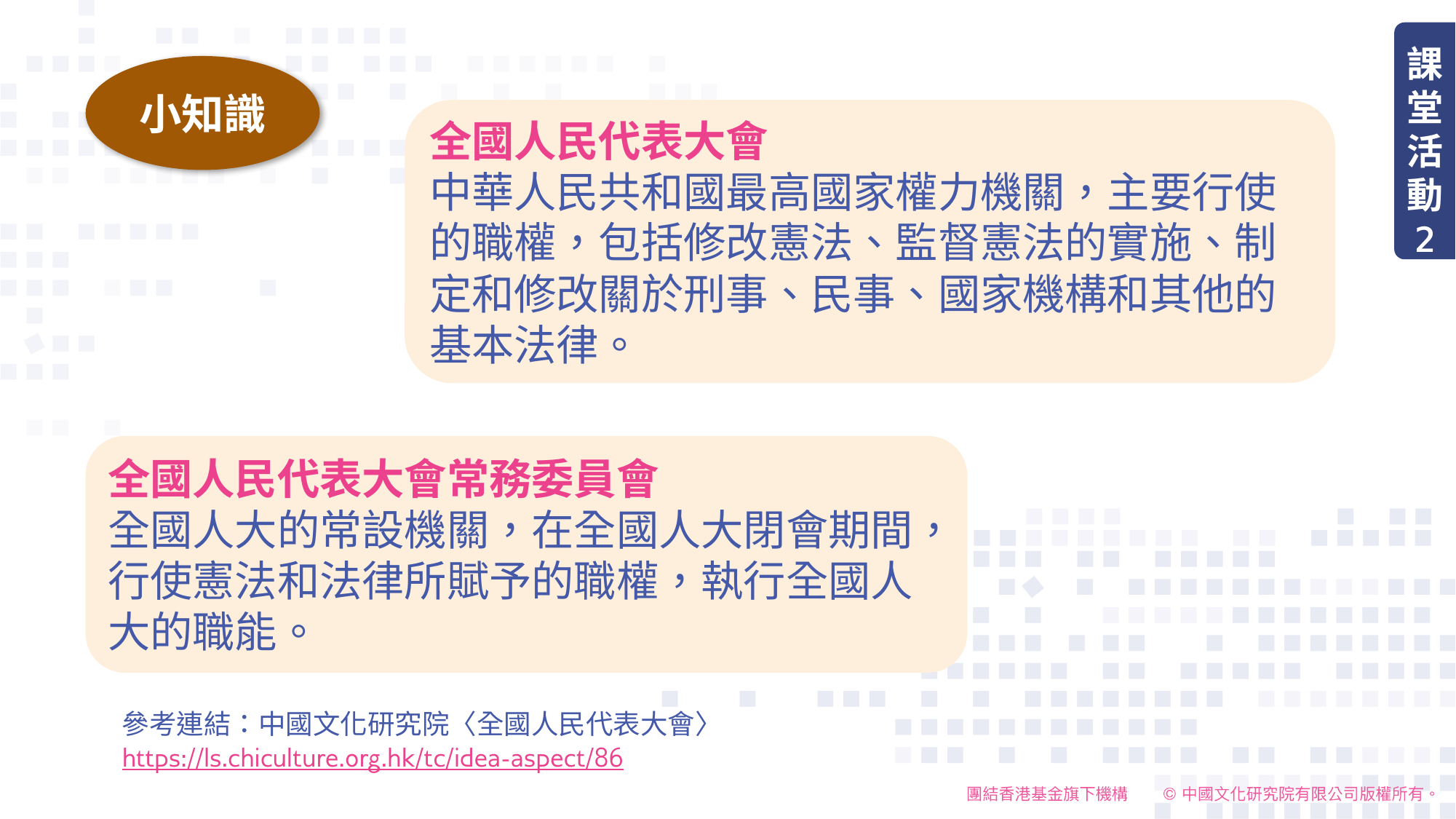

課堂活動
2

小知識
全國人民代表大會
中華人民共和國最高國家權力機關，主要行使的職權，包括修改憲法、監督憲法的實施、制定和修改關於刑事、民事、國家機構和其他的基本法律。
全國人民代表大會常務委員會
全國人大的常設機關，在全國人大閉會期間，行使憲法和法律所賦予的職權，執行全國人大的職能。
參考連結：中國文化研究院〈全國人民代表大會〉https://ls.chiculture.org.hk/tc/idea-aspect/86